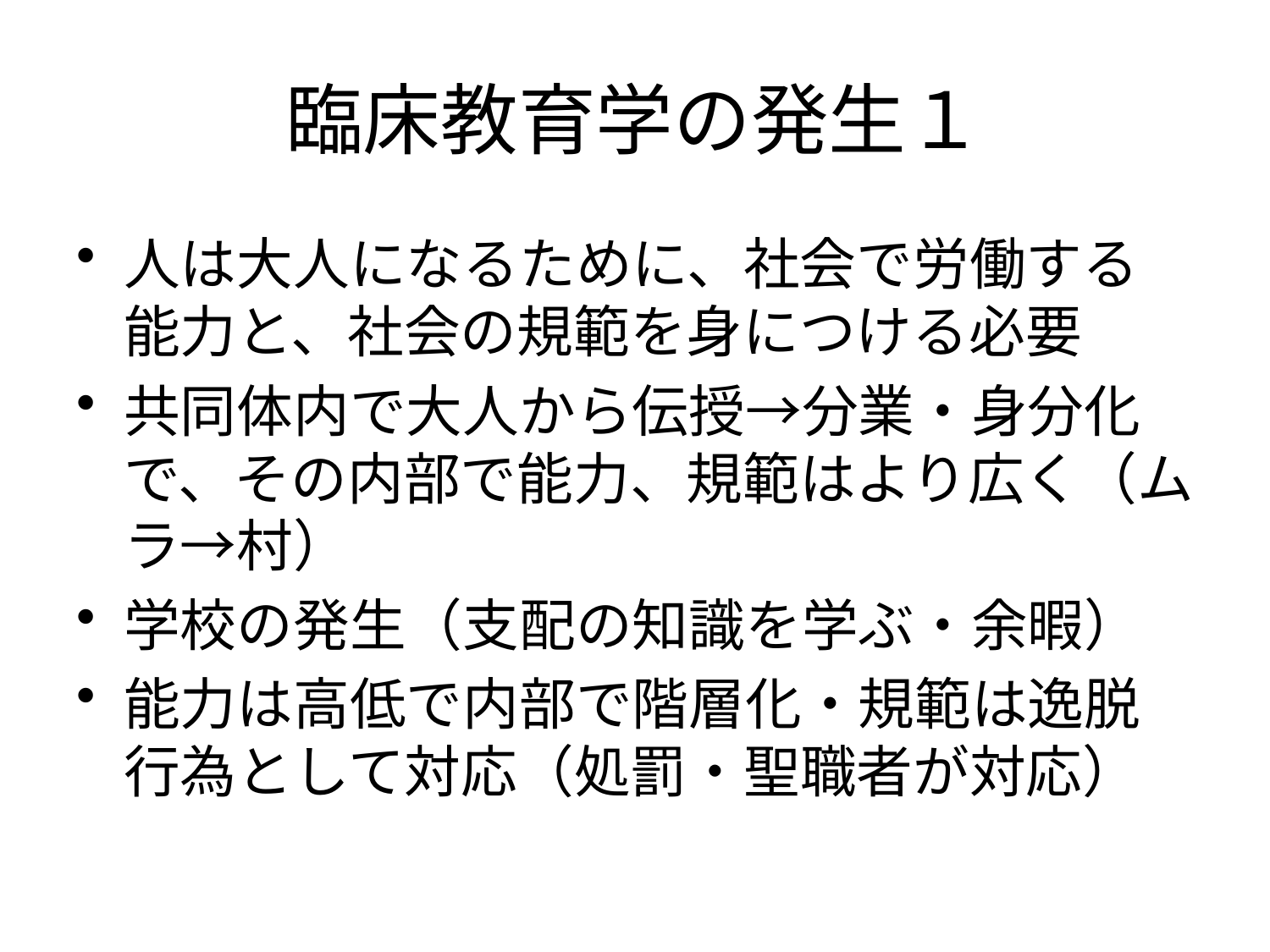

# 臨床教育学の発生１
人は大人になるために、社会で労働する能力と、社会の規範を身につける必要
共同体内で大人から伝授→分業・身分化で、その内部で能力、規範はより広く（ムラ→村）
学校の発生（支配の知識を学ぶ・余暇）
能力は高低で内部で階層化・規範は逸脱行為として対応（処罰・聖職者が対応）